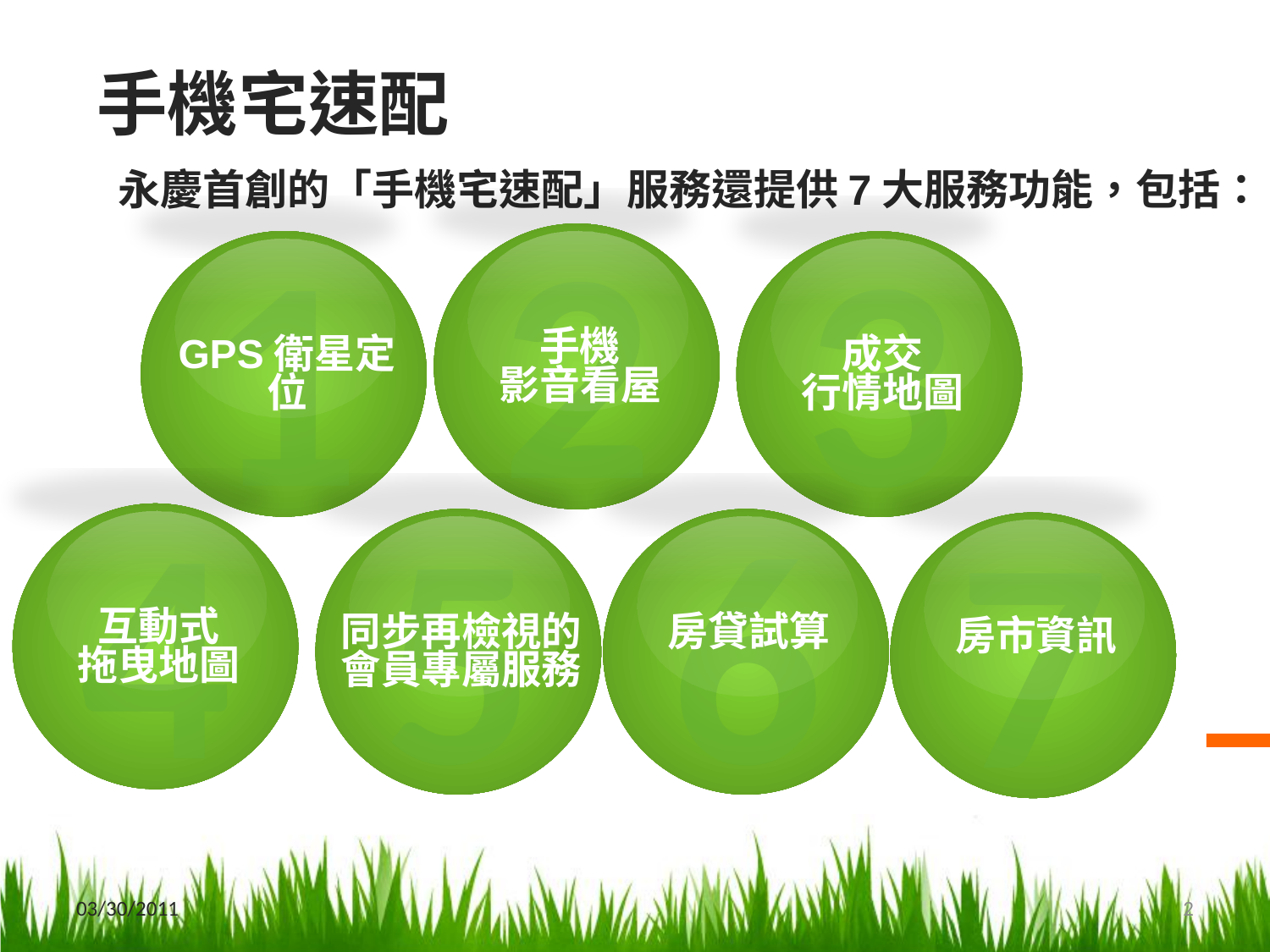

手機宅速配
永慶首創的「手機宅速配」服務還提供7大服務功能，包括：

2

手機
影音看屋
1

GPS衛星定位
3

成交
行情地圖
4

互動式
拖曳地圖
5

同步再檢視的會員專屬服務
6

房貸試算
7

房市資訊

03/30/2011
2